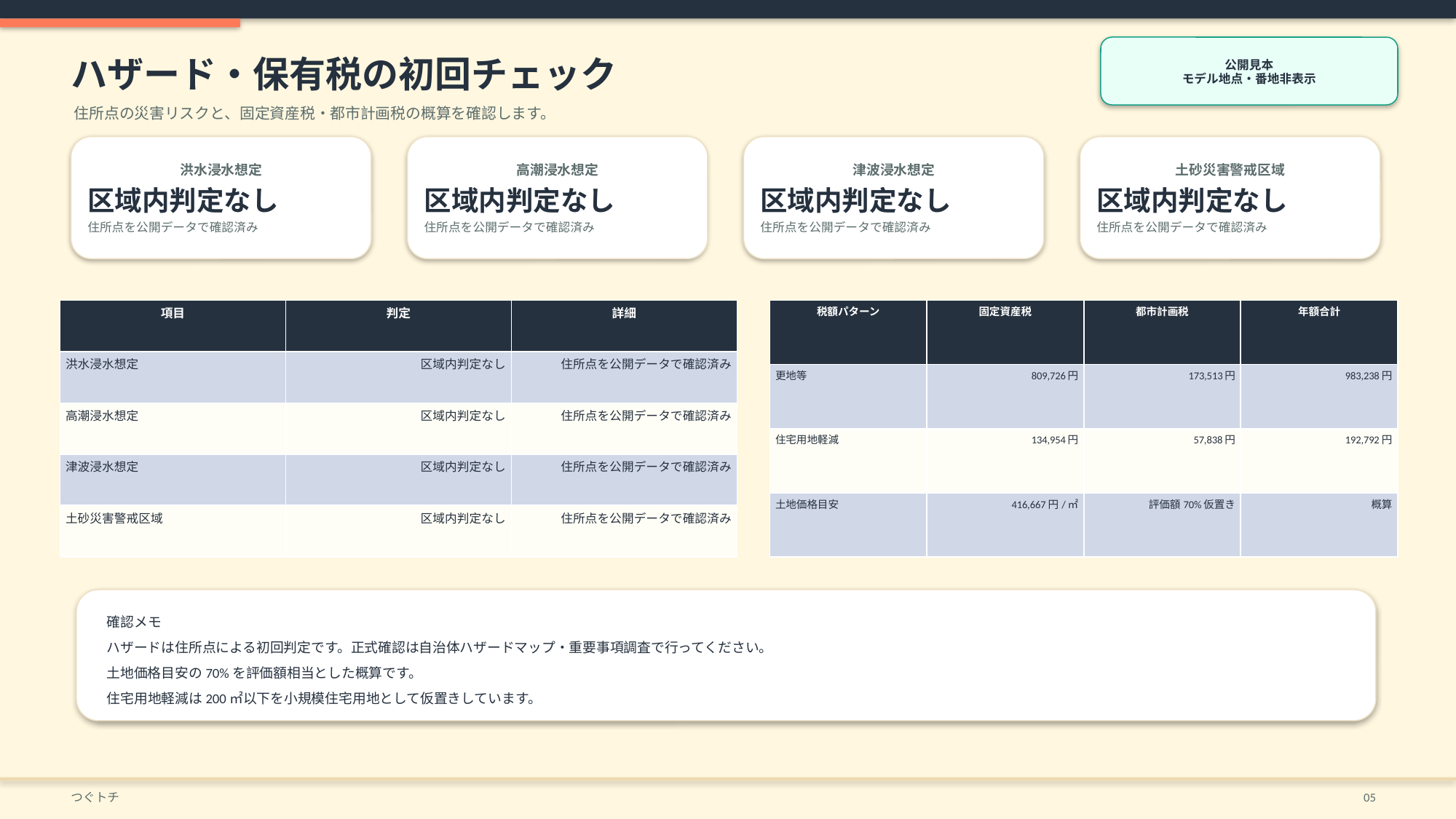

公開見本
モデル地点・番地非表示
ハザード・保有税の初回チェック
住所点の災害リスクと、固定資産税・都市計画税の概算を確認します。
洪水浸水想定
区域内判定なし
住所点を公開データで確認済み
高潮浸水想定
区域内判定なし
住所点を公開データで確認済み
津波浸水想定
区域内判定なし
住所点を公開データで確認済み
土砂災害警戒区域
区域内判定なし
住所点を公開データで確認済み
| 項目 | 判定 | 詳細 |
| --- | --- | --- |
| 洪水浸水想定 | 区域内判定なし | 住所点を公開データで確認済み |
| 高潮浸水想定 | 区域内判定なし | 住所点を公開データで確認済み |
| 津波浸水想定 | 区域内判定なし | 住所点を公開データで確認済み |
| 土砂災害警戒区域 | 区域内判定なし | 住所点を公開データで確認済み |
| 税額パターン | 固定資産税 | 都市計画税 | 年額合計 |
| --- | --- | --- | --- |
| 更地等 | 809,726円 | 173,513円 | 983,238円 |
| 住宅用地軽減 | 134,954円 | 57,838円 | 192,792円 |
| 土地価格目安 | 416,667円/㎡ | 評価額70%仮置き | 概算 |
確認メモ
ハザードは住所点による初回判定です。正式確認は自治体ハザードマップ・重要事項調査で行ってください。
土地価格目安の70%を評価額相当とした概算です。
住宅用地軽減は200㎡以下を小規模住宅用地として仮置きしています。

つぐトチ
05